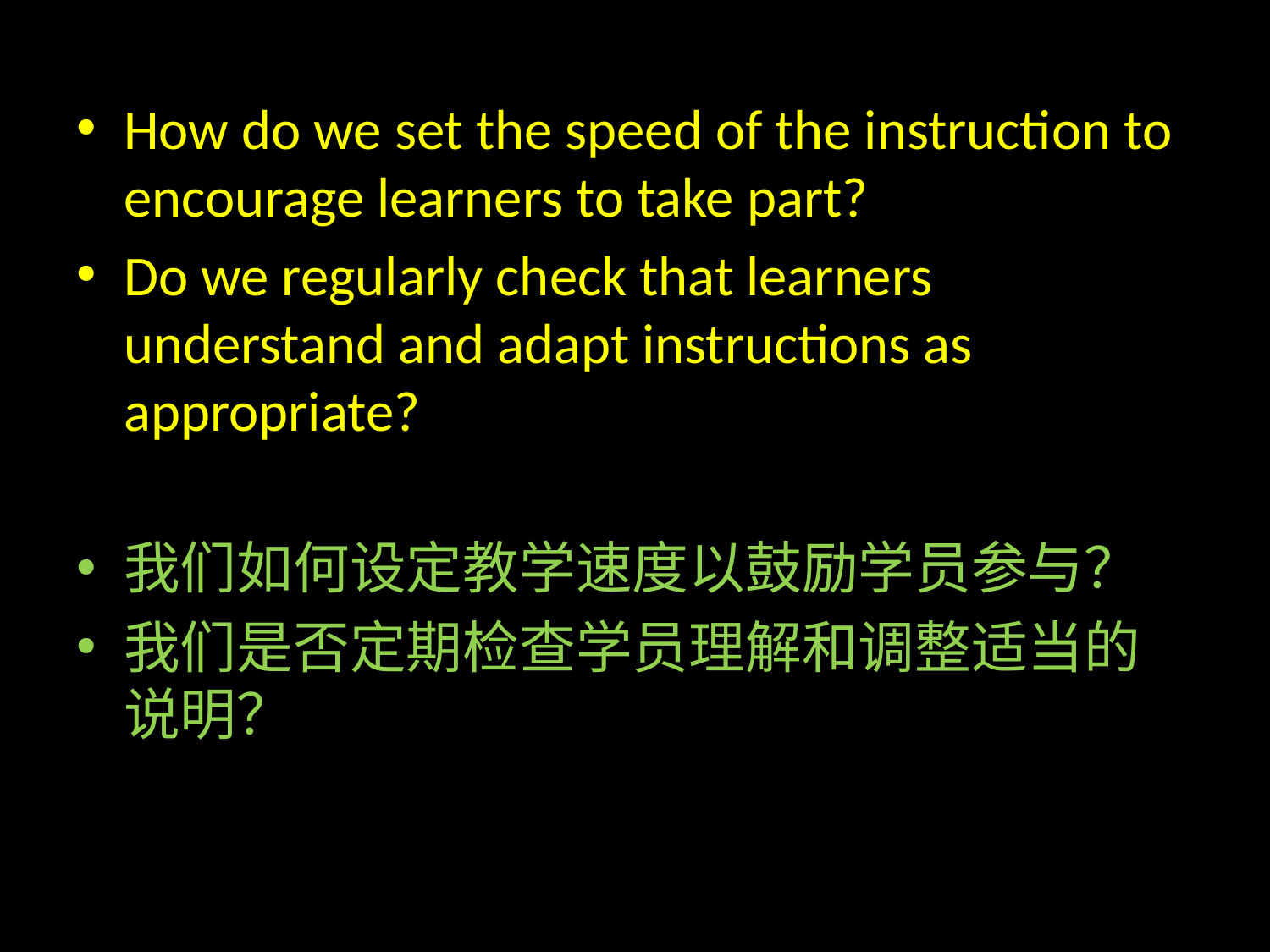

#
How do we set the speed of the instruction to encourage learners to take part?
Do we regularly check that learners understand and adapt instructions as appropriate?

我们如何设定教学速度以鼓励学员参与？
我们是否定期检查学员理解和调整适当的说明？